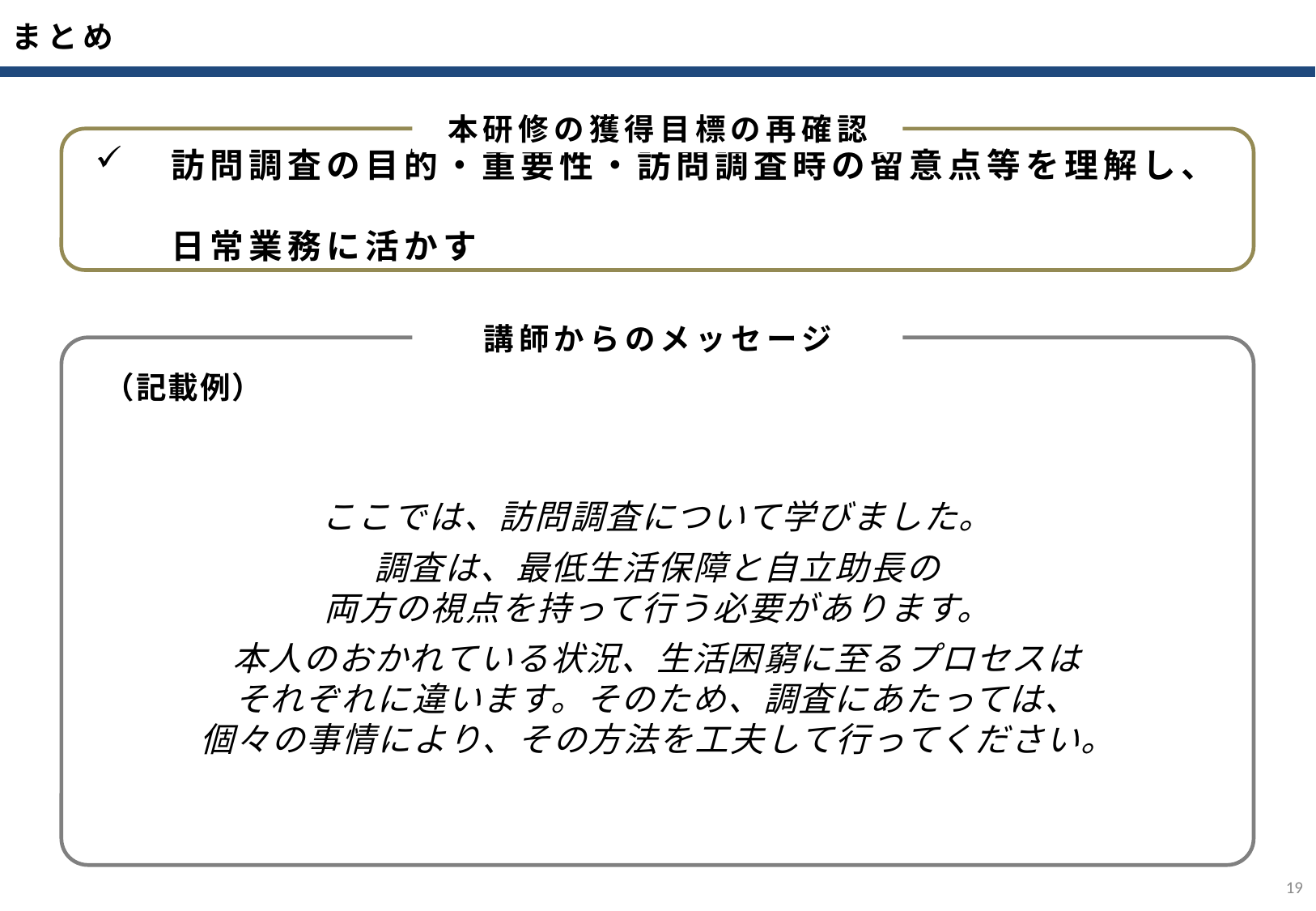

まとめ
本研修の獲得目標の再確認

訪問調査の目的・重要性・訪問調査時の留意点等を理解し、
日常業務に活かす
講師からのメッセージ

ここでは、訪問調査について学びました。
調査は、最低生活保障と自立助長の
両方の視点を持って行う必要があります。
本人のおかれている状況、生活困窮に至るプロセスは
それぞれに違います。そのため、調査にあたっては、
個々の事情により、その方法を工夫して行ってください。
（記載例）
19